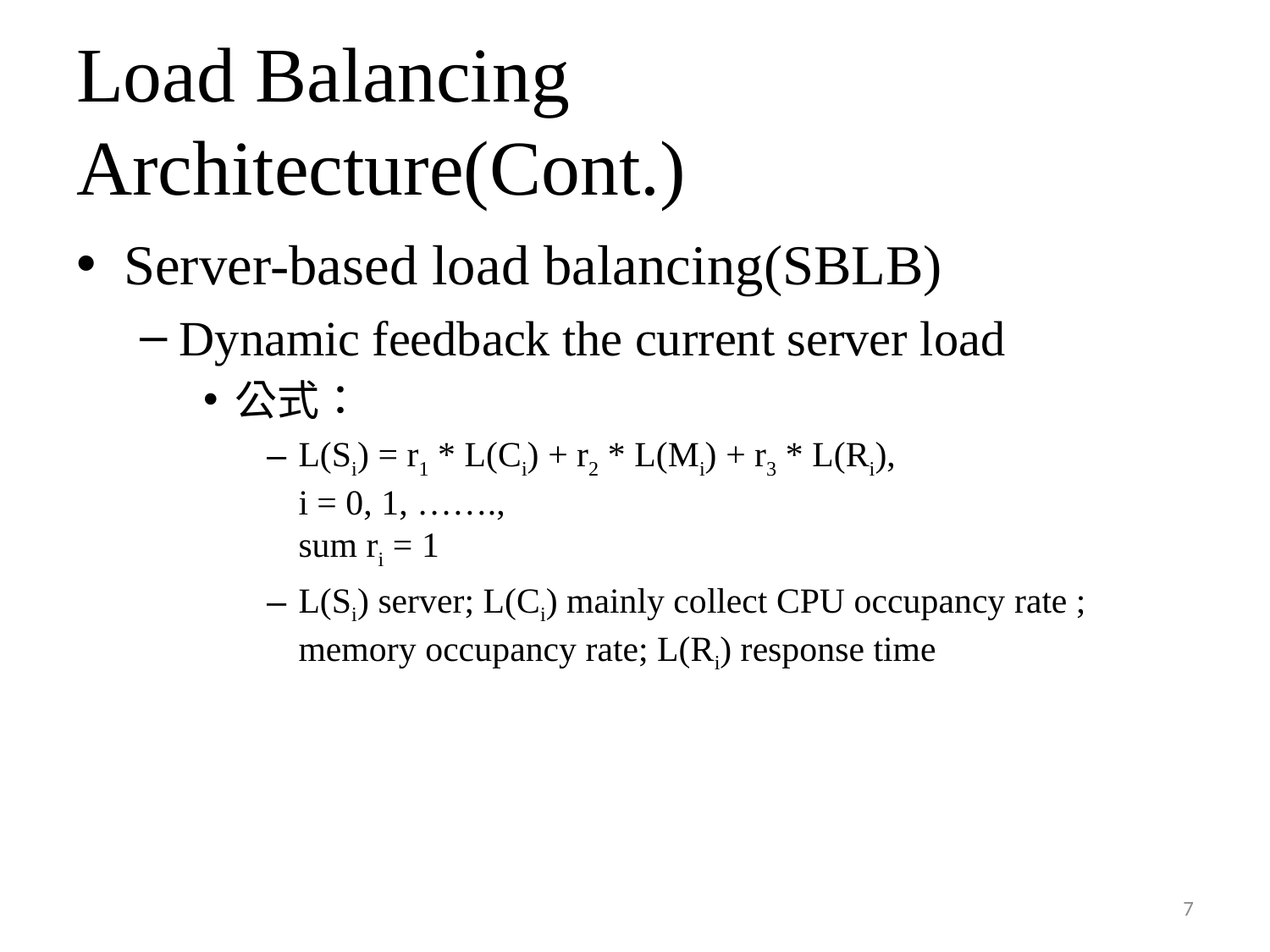

# Load Balancing Architecture(Cont.)
Server-based load balancing(SBLB)
Dynamic feedback the current server load
公式：
L(Si) = r1 * L(Ci) + r2 * L(Mi) + r3 * L(Ri),
i = 0, 1, …….,
sum ri = 1
L(Si) server; L(Ci) mainly collect CPU occupancy rate ; memory occupancy rate; L(Ri) response time

7